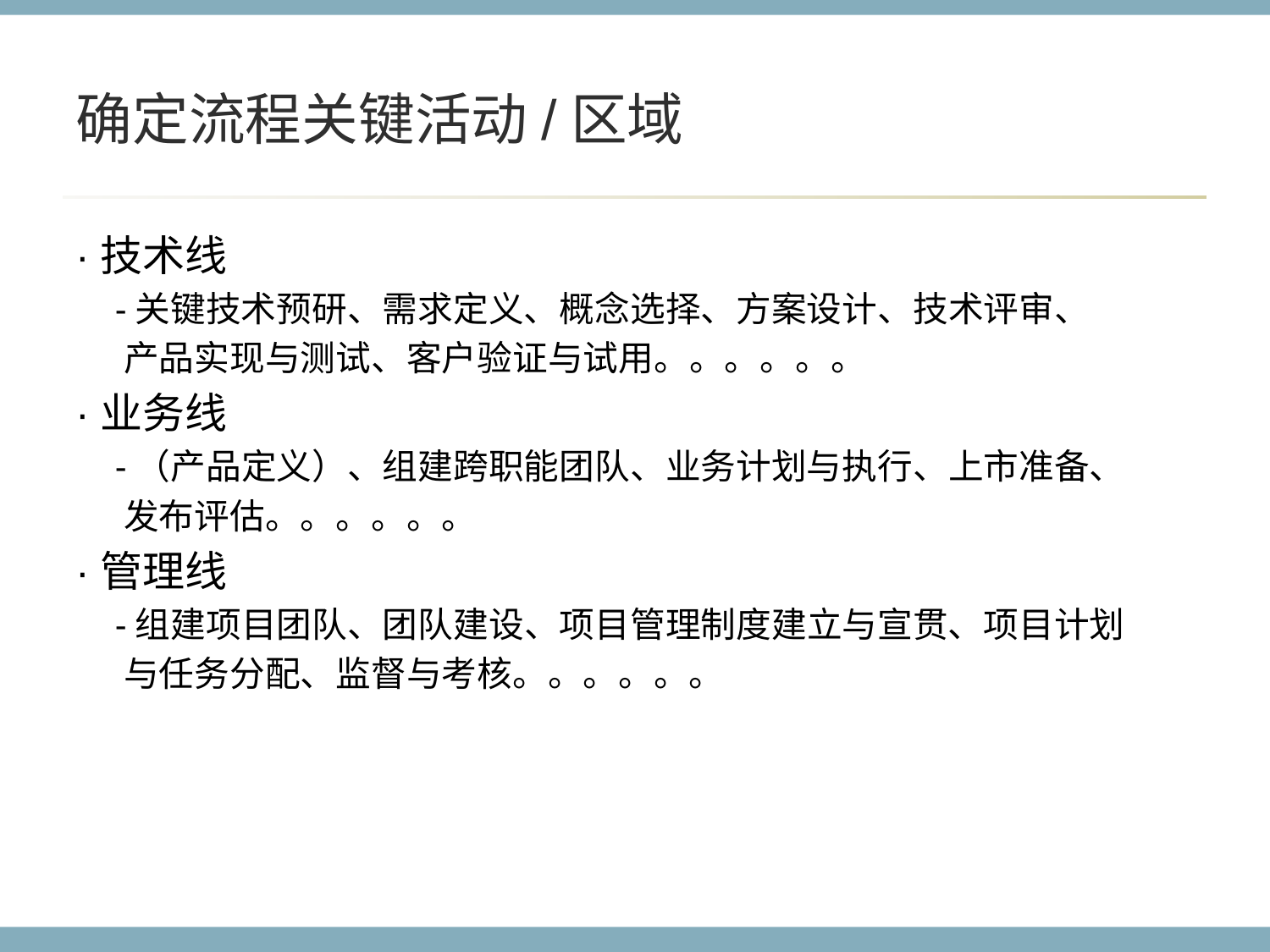

# 确定流程关键活动/区域
·技术线
    -关键技术预研、需求定义、概念选择、方案设计、技术评审、
     产品实现与测试、客户验证与试用。。。。。。
·业务线
    -（产品定义）、组建跨职能团队、业务计划与执行、上市准备、
     发布评估。。。。。。
·管理线
    -组建项目团队、团队建设、项目管理制度建立与宣贯、项目计划
     与任务分配、监督与考核。。。。。。